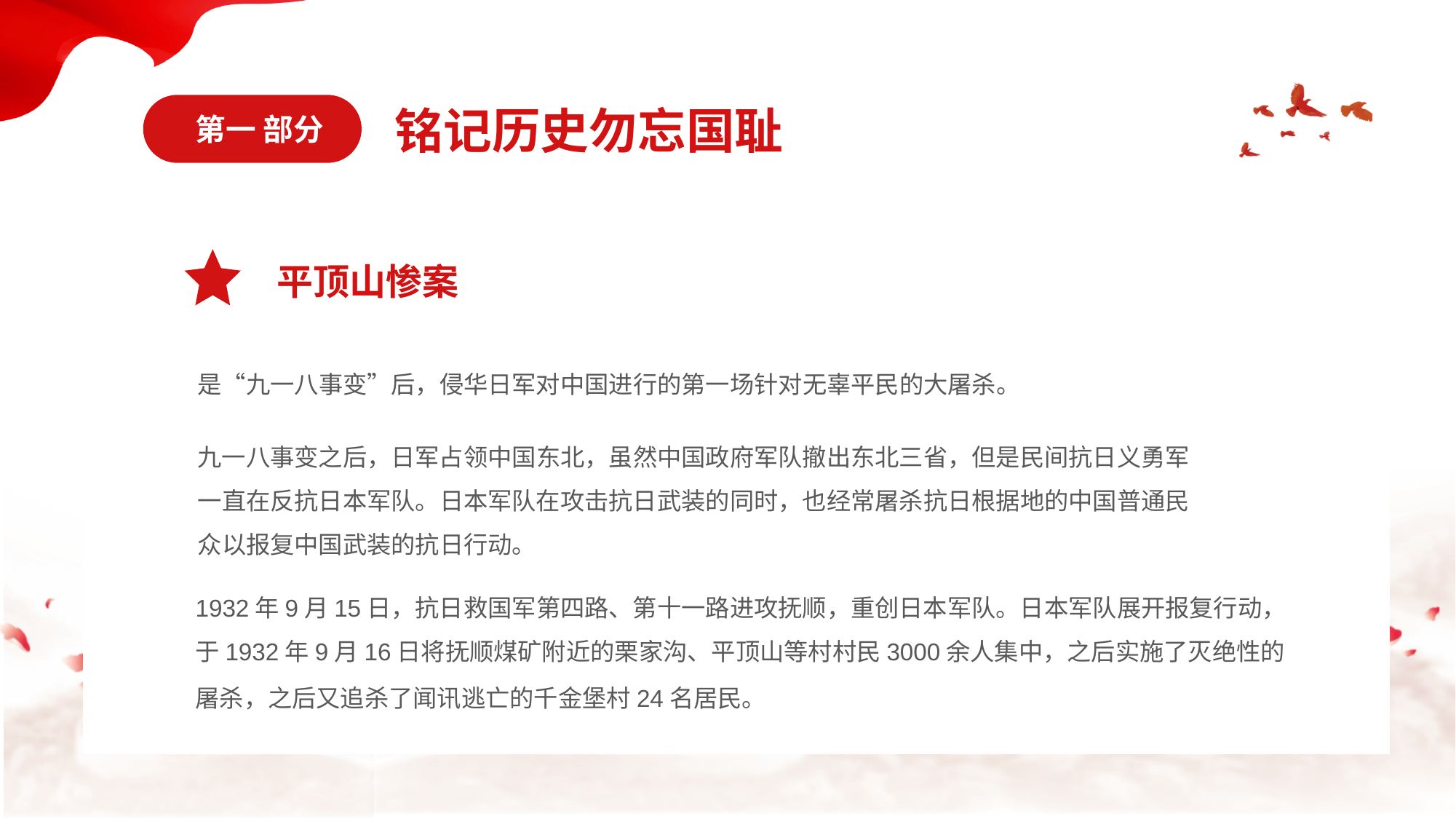

第一 部分
铭记历史勿忘国耻

平顶山惨案
是“九一八事变”后，侵华日军对中国进行的第一场针对无辜平民的大屠杀。
九一八事变之后，日军占领中国东北，虽然中国政府军队撤出东北三省，但是民间抗日义勇军一直在反抗日本军队。日本军队在攻击抗日武装的同时，也经常屠杀抗日根据地的中国普通民众以报复中国武装的抗日行动。
1932年9月15日，抗日救国军第四路、第十一路进攻抚顺，重创日本军队。日本军队展开报复行动，于1932年9月16日将抚顺煤矿附近的栗家沟、平顶山等村村民3000余人集中，之后实施了灭绝性的屠杀，之后又追杀了闻讯逃亡的千金堡村24名居民。